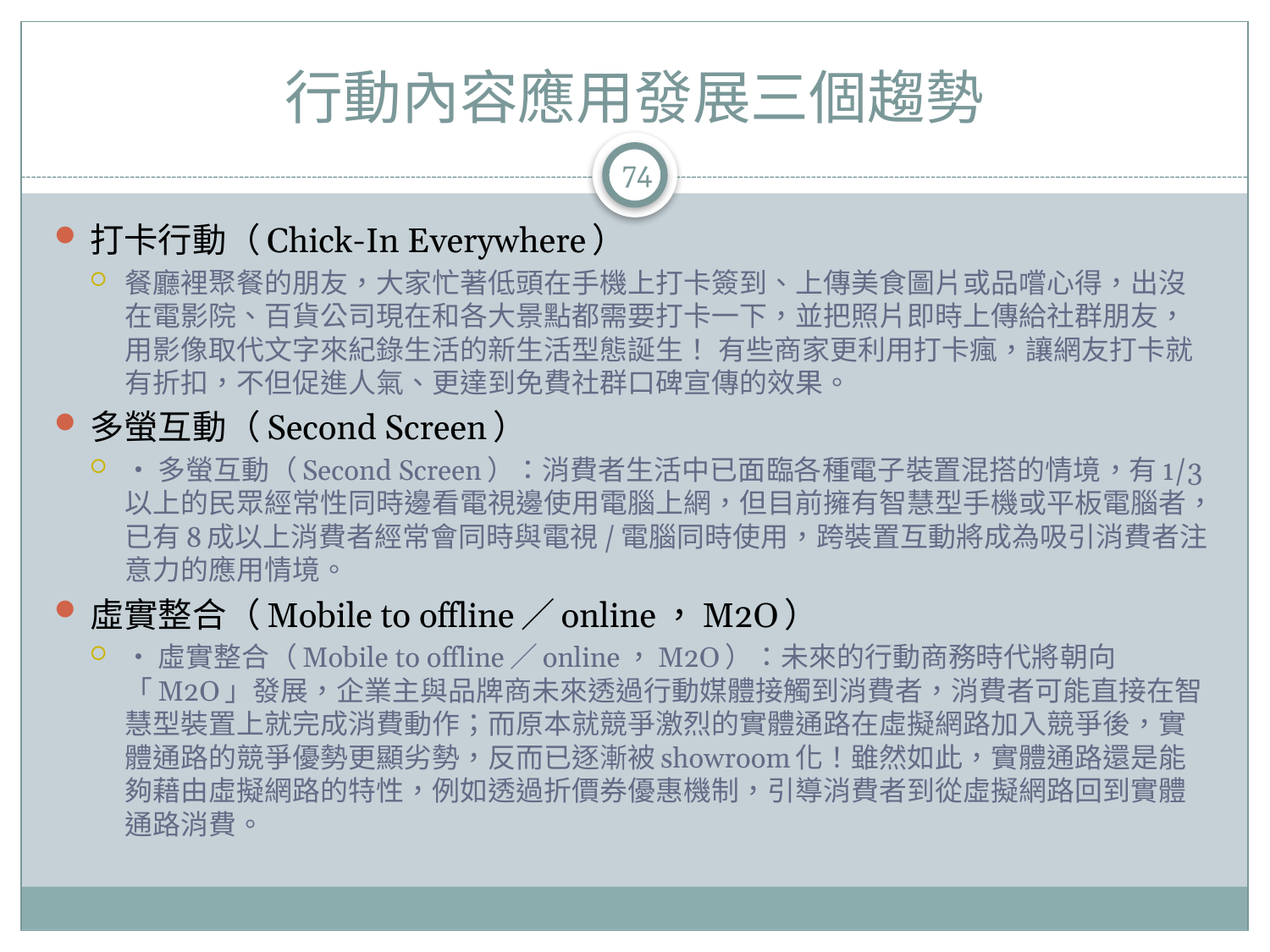

# 行動內容應用發展三個趨勢
74
打卡行動（Chick-In Everywhere）
餐廳裡聚餐的朋友，大家忙著低頭在手機上打卡簽到、上傳美食圖片或品嚐心得，出沒在電影院、百貨公司現在和各大景點都需要打卡一下，並把照片即時上傳給社群朋友，用影像取代文字來紀錄生活的新生活型態誕生！ 有些商家更利用打卡瘋，讓網友打卡就有折扣，不但促進人氣、更達到免費社群口碑宣傳的效果。
多螢互動（Second Screen）
•多螢互動（Second Screen）：消費者生活中已面臨各種電子裝置混搭的情境，有1/3以上的民眾經常性同時邊看電視邊使用電腦上網，但目前擁有智慧型手機或平板電腦者，已有8成以上消費者經常會同時與電視/電腦同時使用，跨裝置互動將成為吸引消費者注意力的應用情境。
虛實整合（Mobile to offline／online，M2O）
•虛實整合（Mobile to offline／online，M2O）：未來的行動商務時代將朝向「M2O」發展，企業主與品牌商未來透過行動媒體接觸到消費者，消費者可能直接在智慧型裝置上就完成消費動作；而原本就競爭激烈的實體通路在虛擬網路加入競爭後，實體通路的競爭優勢更顯劣勢，反而已逐漸被showroom化！雖然如此，實體通路還是能夠藉由虛擬網路的特性，例如透過折價券優惠機制，引導消費者到從虛擬網路回到實體通路消費。